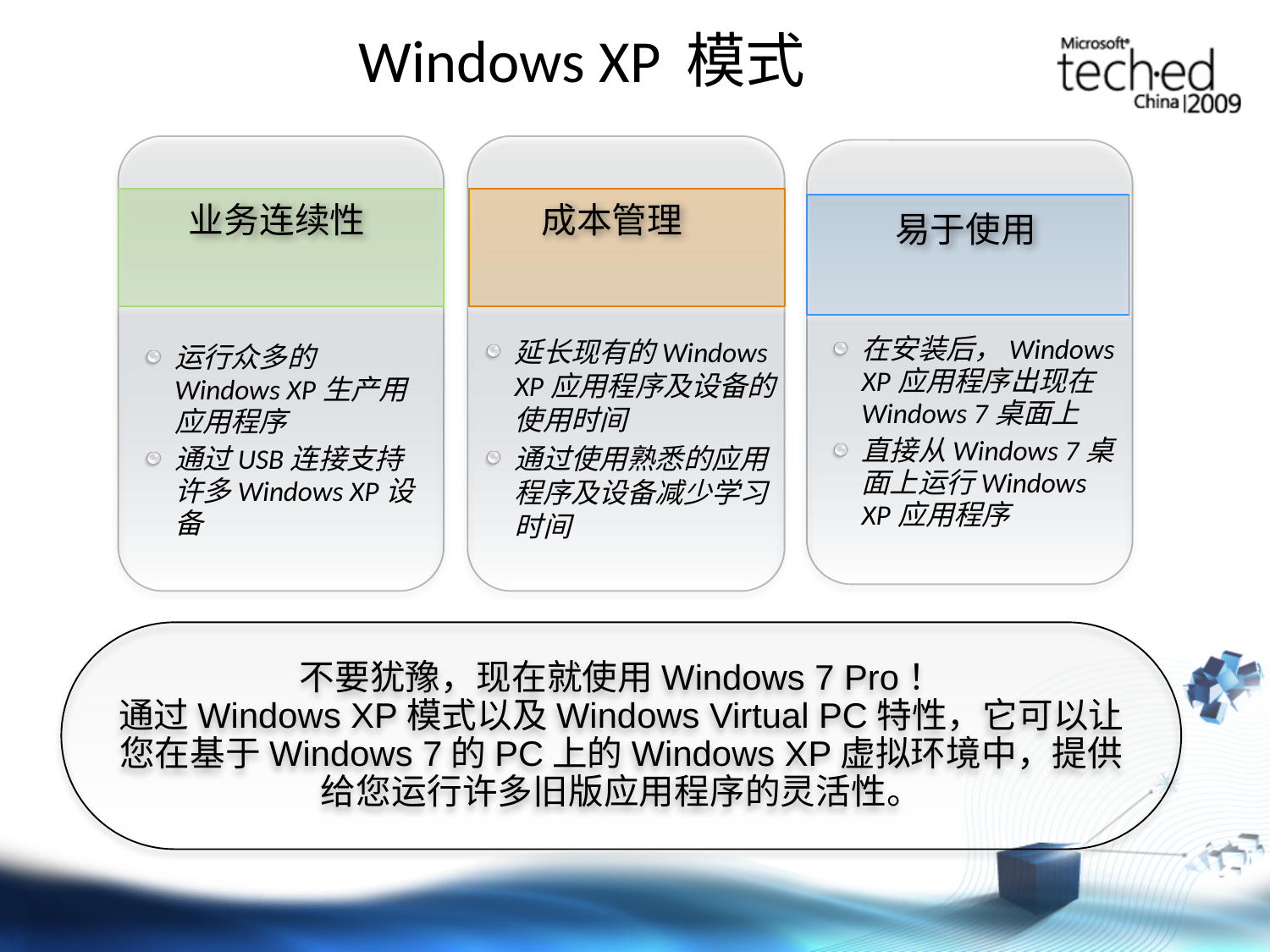

# Windows XP 模式

业务连续性
成本管理
易于使用

在安装后，Windows XP应用程序出现在Windows 7桌面上
直接从Windows 7桌面上运行Windows XP应用程序
延长现有的Windows XP应用程序及设备的使用时间
通过使用熟悉的应用程序及设备减少学习时间

运行众多的Windows XP生产用应用程序
通过USB连接支持许多Windows XP设备
不要犹豫，现在就使用Windows 7 Pro！
通过Windows XP模式以及Windows Virtual PC特性，它可以让您在基于Windows 7的PC上的Windows XP虚拟环境中，提供给您运行许多旧版应用程序的灵活性。